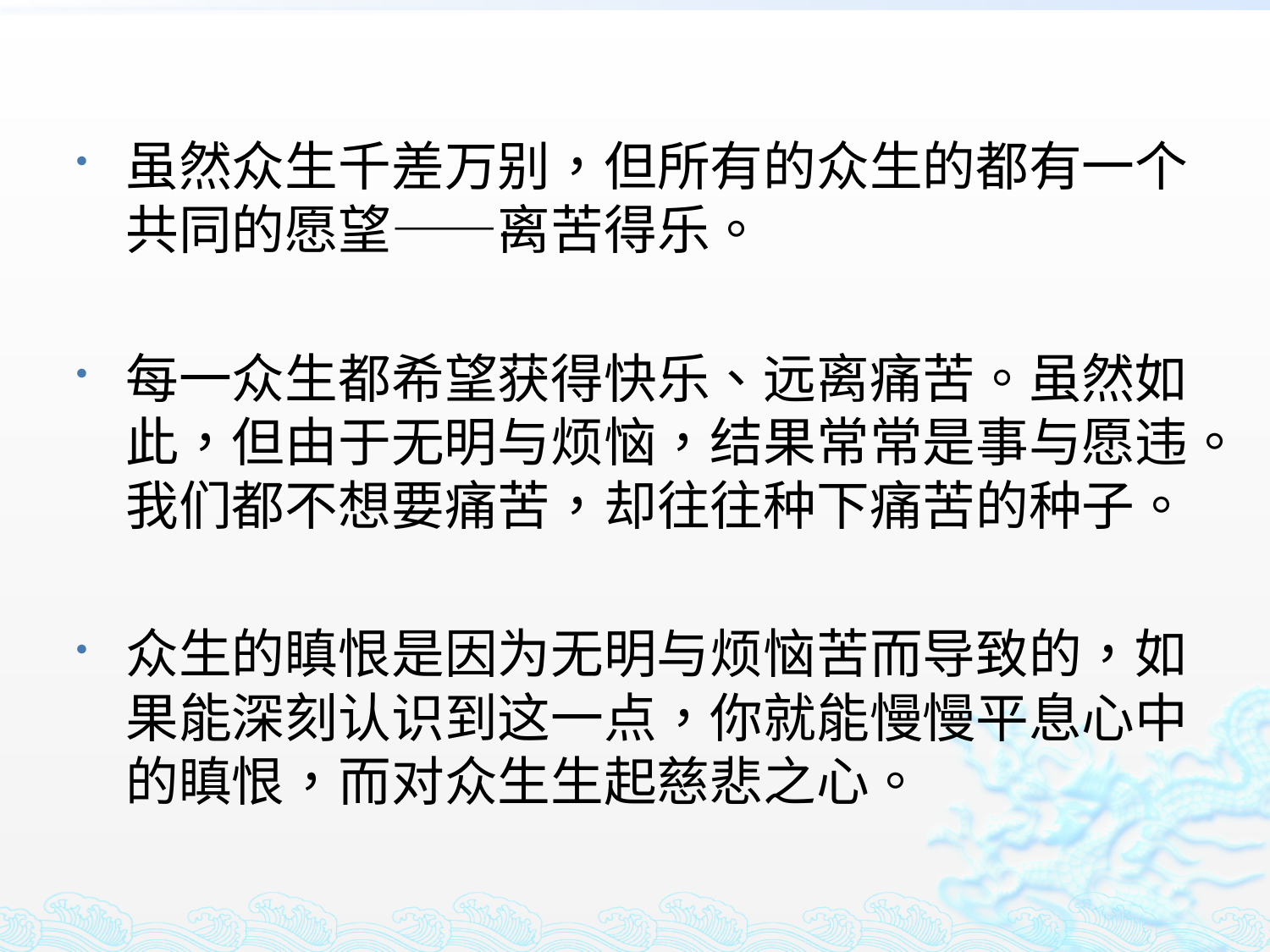

虽然众生千差万别，但所有的众生的都有一个共同的愿望——离苦得乐。

每一众生都希望获得快乐、远离痛苦。虽然如此，但由于无明与烦恼，结果常常是事与愿违。我们都不想要痛苦，却往往种下痛苦的种子。

众生的瞋恨是因为无明与烦恼苦而导致的，如果能深刻认识到这一点，你就能慢慢平息心中的瞋恨，而对众生生起慈悲之心。